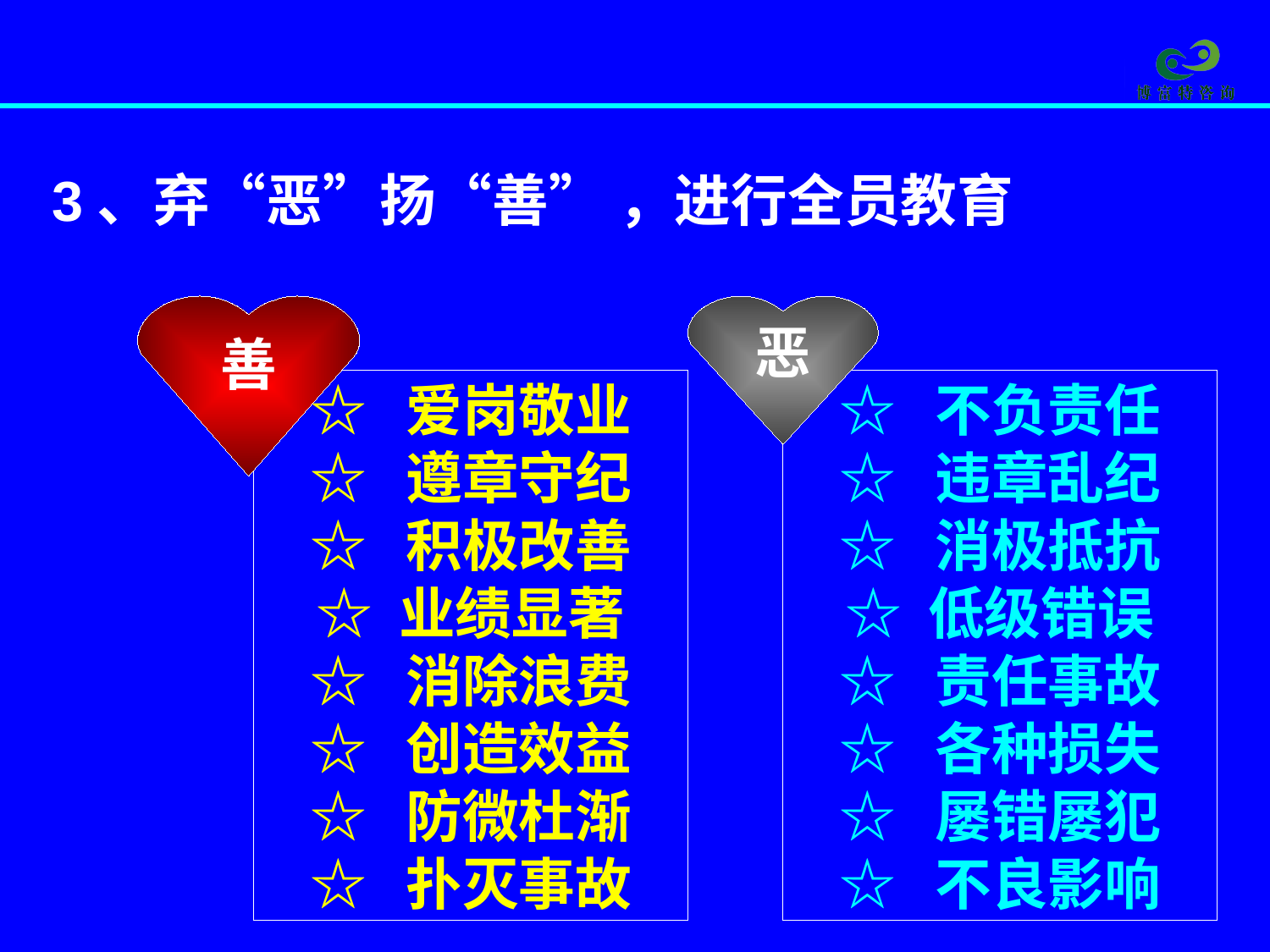

3、弃“恶”扬“善” ，进行全员教育
善
恶
☆  爱岗敬业
☆  遵章守纪
☆  积极改善
☆  业绩显著
☆  消除浪费
☆  创造效益
☆  防微杜渐
☆  扑灭事故
☆  不负责任
☆  违章乱纪
☆  消极抵抗
☆  低级错误
☆  责任事故
☆  各种损失
☆  屡错屡犯
☆  不良影响
#